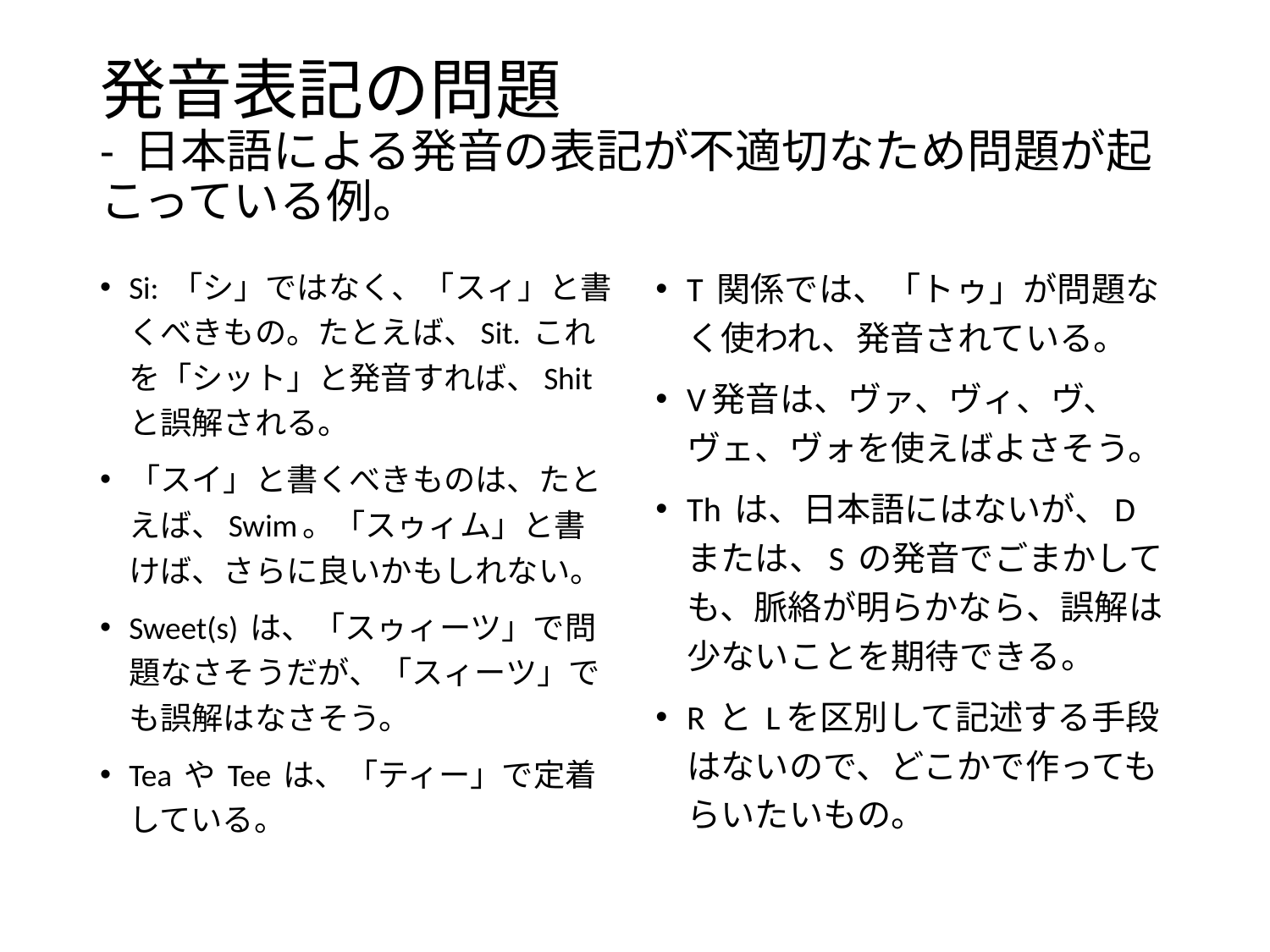

# 発音表記の問題 - 日本語による発音の表記が不適切なため問題が起こっている例。
Si: 「シ」ではなく、「スィ」と書くべきもの。たとえば、Sit. これを「シット」と発音すれば、Shit と誤解される。
「スイ」と書くべきものは、たとえば、Swim。「スゥィム」と書けば、さらに良いかもしれない。
Sweet(s) は、「スゥィーツ」で問題なさそうだが、「スィーツ」でも誤解はなさそう。
Tea や Tee は、「ティー」で定着している。
T 関係では、「トゥ」が問題なく使われ、発音されている。
V発音は、ヴァ、ヴィ、ヴ、ヴェ、ヴォを使えばよさそう。
Th は、日本語にはないが、D または、S の発音でごまかしても、脈絡が明らかなら、誤解は少ないことを期待できる。
R と Lを区別して記述する手段はないので、どこかで作ってもらいたいもの。